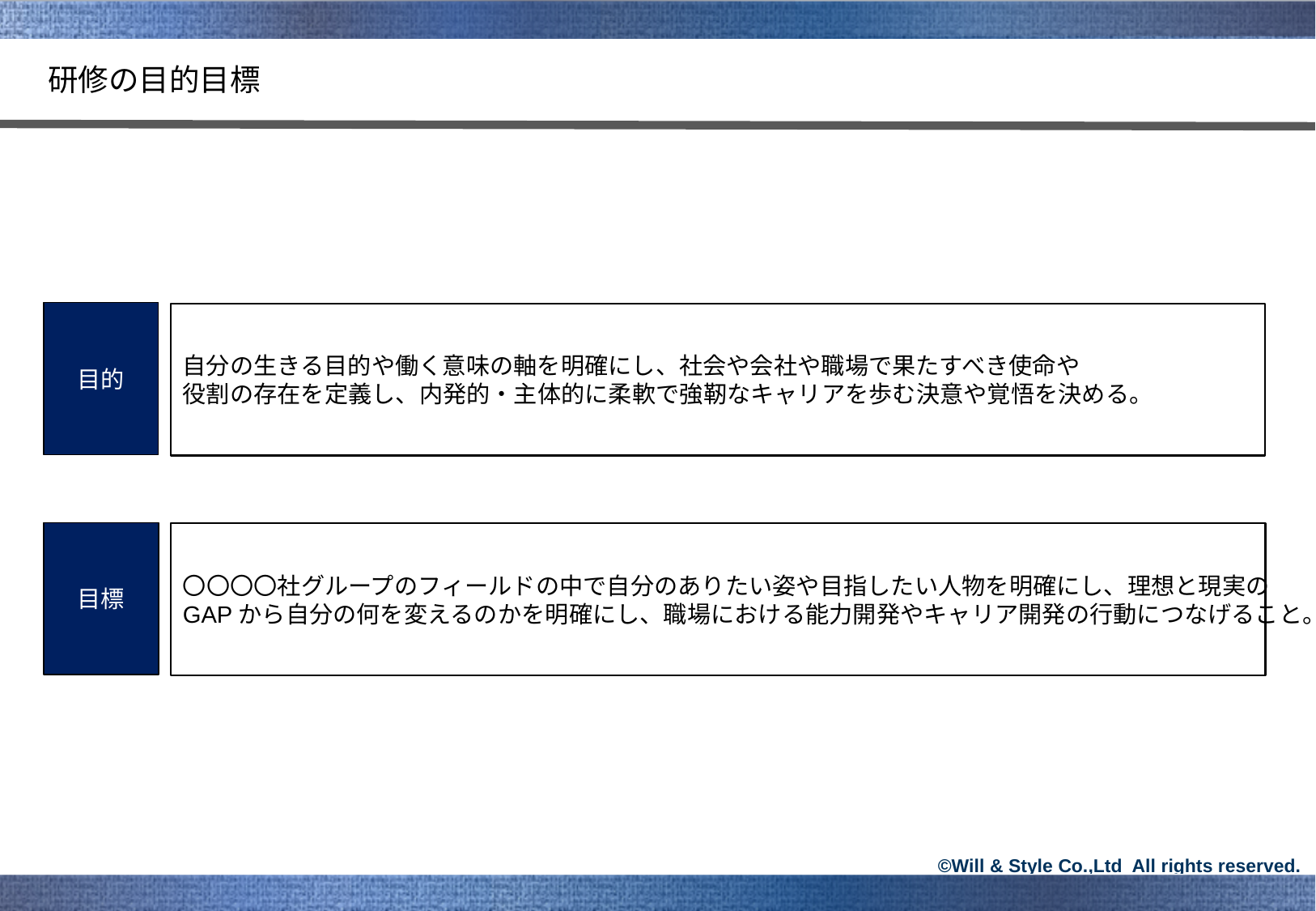

研修の目的目標
目的
自分の生きる目的や働く意味の軸を明確にし、社会や会社や職場で果たすべき使命や
役割の存在を定義し、内発的・主体的に柔軟で強靭なキャリアを歩む決意や覚悟を決める。
目標
〇〇〇〇社グループのフィールドの中で自分のありたい姿や目指したい人物を明確にし、理想と現実の
GAPから自分の何を変えるのかを明確にし、職場における能力開発やキャリア開発の行動につなげること。